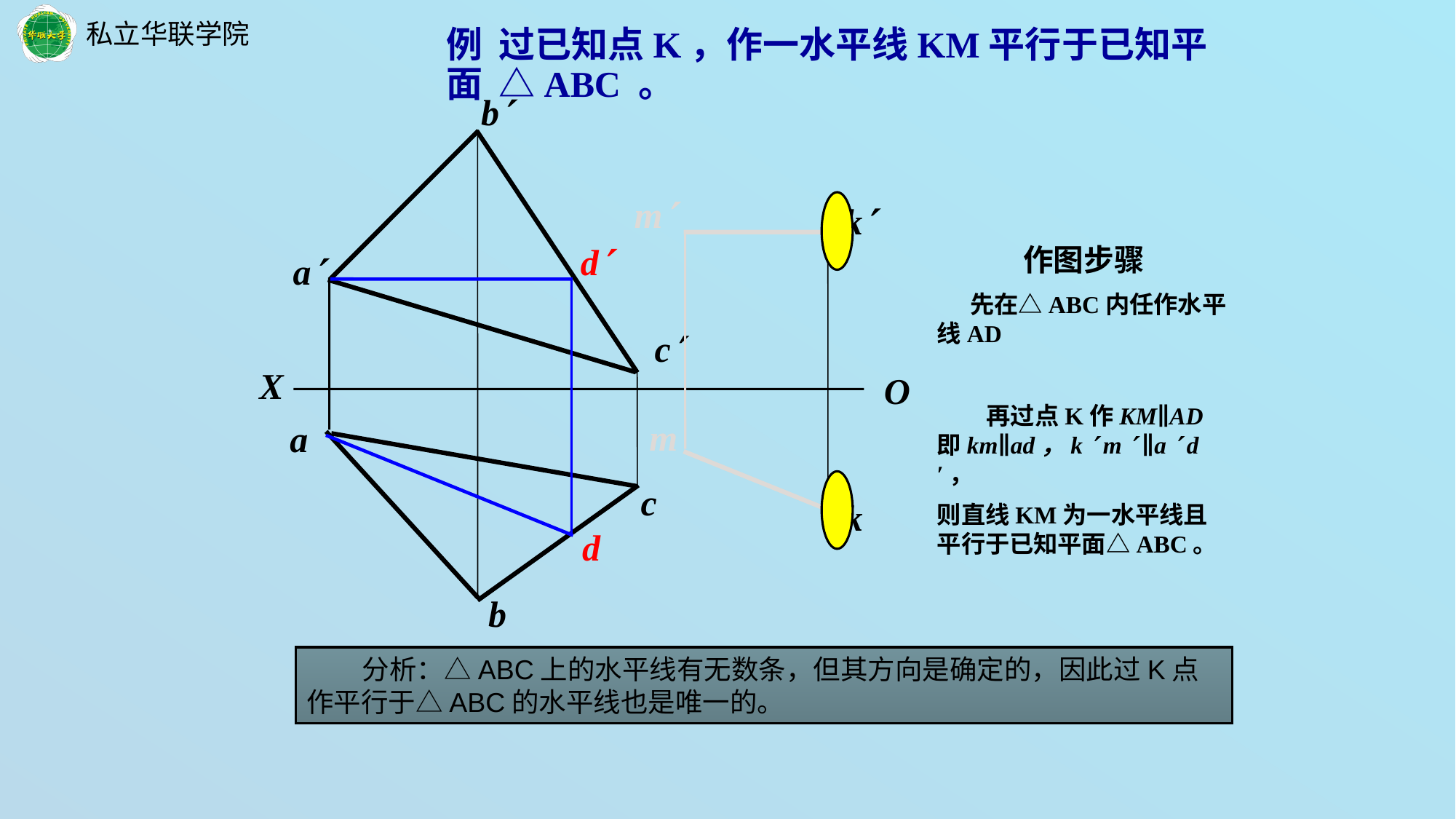

例  过已知点K，作一水平线KM平行于已知平面  △ABC 。
b′

k′

a′

c′
X
O

a

c

k
b
m′

d′
作图步骤
     先在△ABC内任作水平线AD

        再过点K作KM∥AD即km∥ad，k ′ m ′ ∥a ′ d′，
则直线KM为一水平线且平行于已知平面△ABC。

m

d
        分析：△ABC上的水平线有无数条，但其方向是确定的，因此过K点作平行于△ABC的水平线也是唯一的。